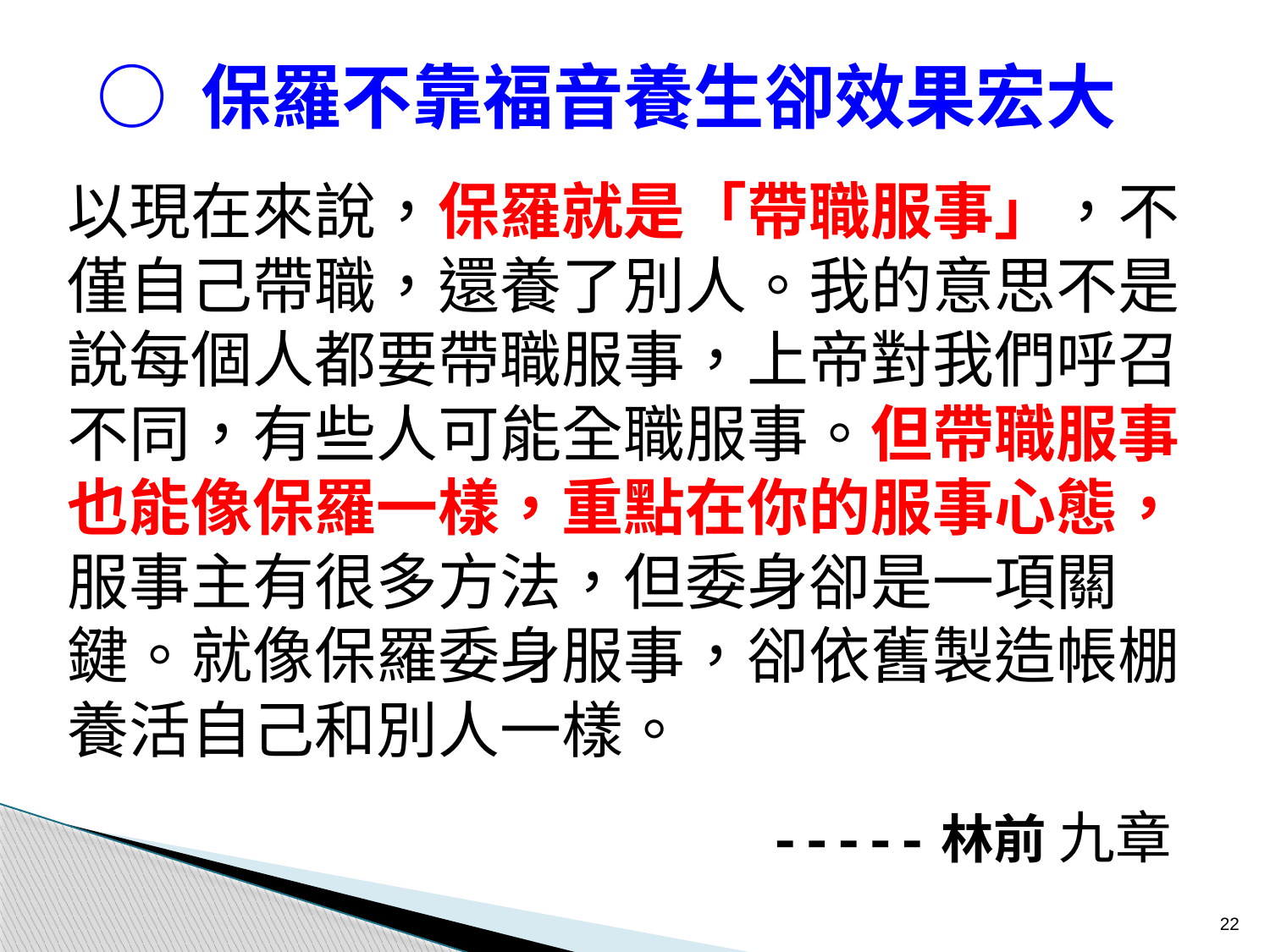

○ 保羅不靠福音養生卻效果宏大
以現在來說，保羅就是「帶職服事」，不僅自己帶職，還養了別人。我的意思不是說每個人都要帶職服事，上帝對我們呼召不同，有些人可能全職服事。但帶職服事也能像保羅一樣，重點在你的服事心態，服事主有很多方法，但委身卻是一項關鍵。就像保羅委身服事，卻依舊製造帳棚養活自己和別人一樣。
-----林前 九章
22